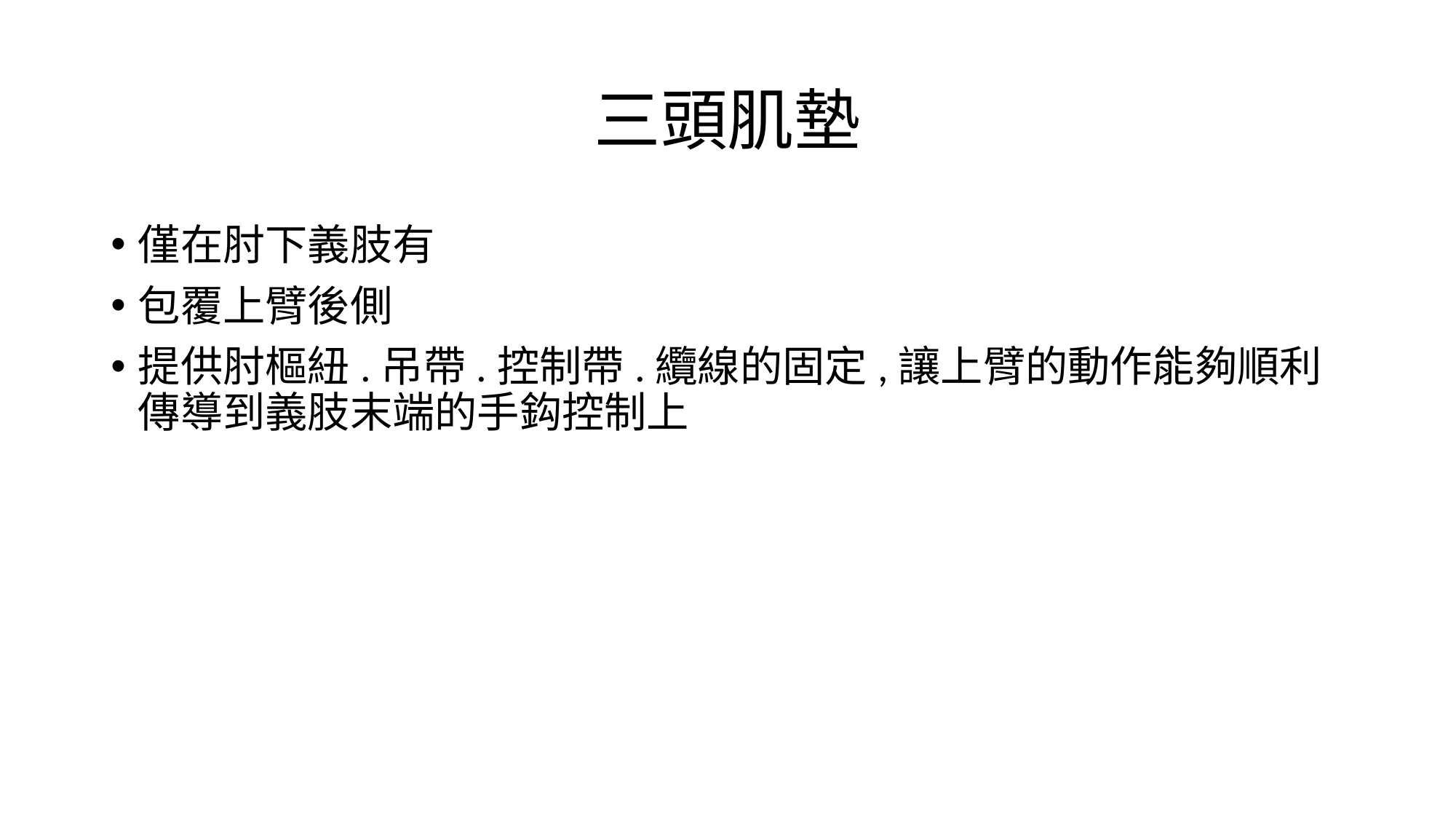

# 三頭肌墊
僅在肘下義肢有
包覆上臂後側
提供肘樞紐.吊帶.控制帶.纜線的固定,讓上臂的動作能夠順利傳導到義肢末端的手鈎控制上